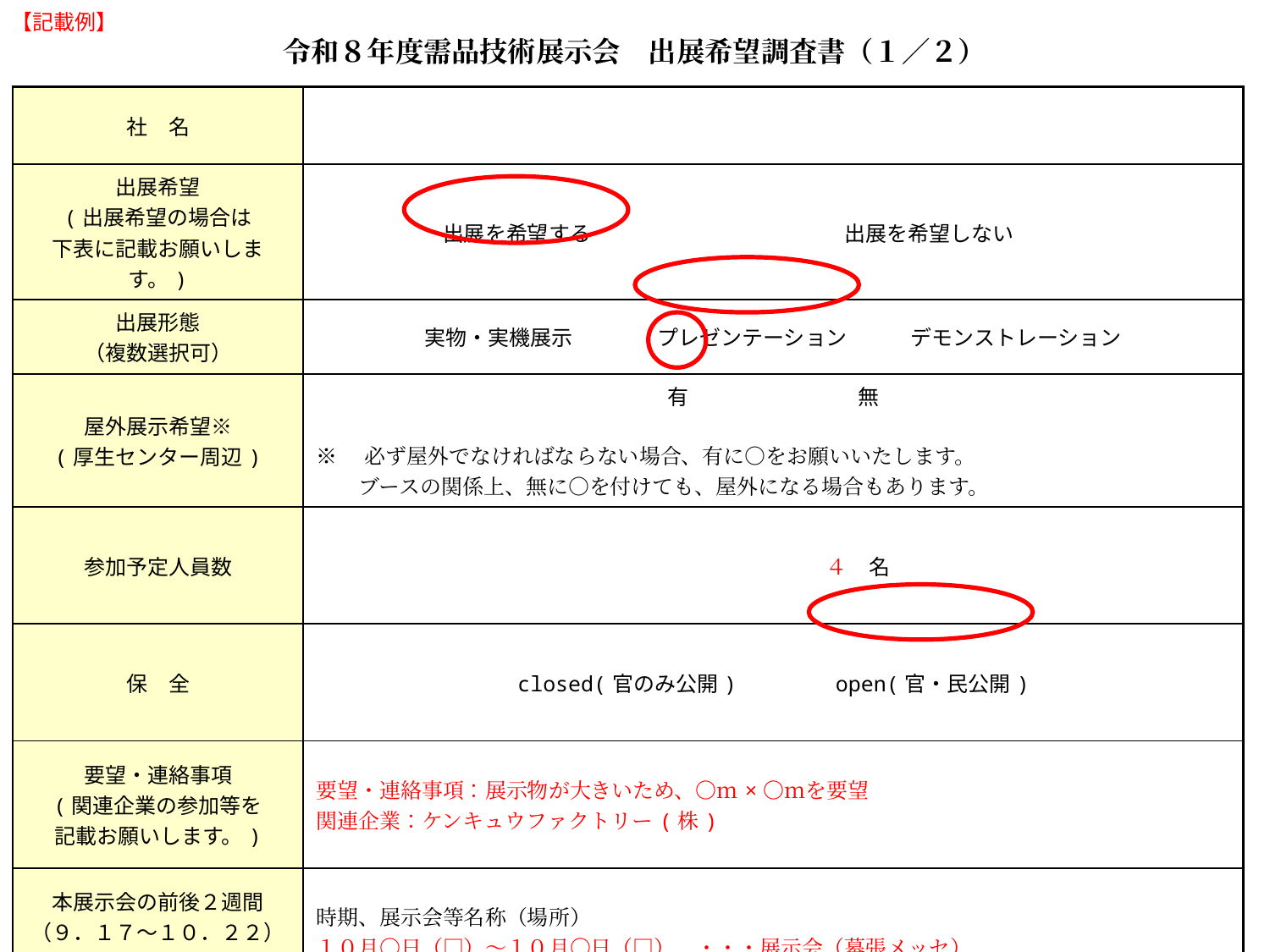

【記載例】
令和８年度需品技術展示会　出展希望調査書（１／２）
| 社　名 |  |
| --- | --- |
| 出展希望 (出展希望の場合は 下表に記載お願いします。) | 出展を希望する　　　　　　　　　　　　出展を希望しない |
| 出展形態 （複数選択可） | 実物・実機展示　　　　プレゼンテーション　　　デモンストレーション |
| 屋外展示希望※ (厚生センター周辺) | 有　　　　　　　　無 ※　必ず屋外でなければならない場合、有に○をお願いいたします。 　　ブースの関係上、無に○を付けても、屋外になる場合もあります。 |
| 参加予定人員数 | ４　名 |
| 保　全 | closed(官のみ公開)　　　 open(官・民公開) |
| 要望・連絡事項 (関連企業の参加等を 記載お願いします。) | 要望・連絡事項：展示物が大きいため、〇ｍ×〇ｍを要望 関連企業：ケンキュウファクトリー(株) |
| 本展示会の前後２週間 （９．１７～１０．２２） に出展予定の展示会 | 時期、展示会等名称（場所） １０月〇日（□）～１０月〇日（□）　・・・展示会（幕張メッセ） |